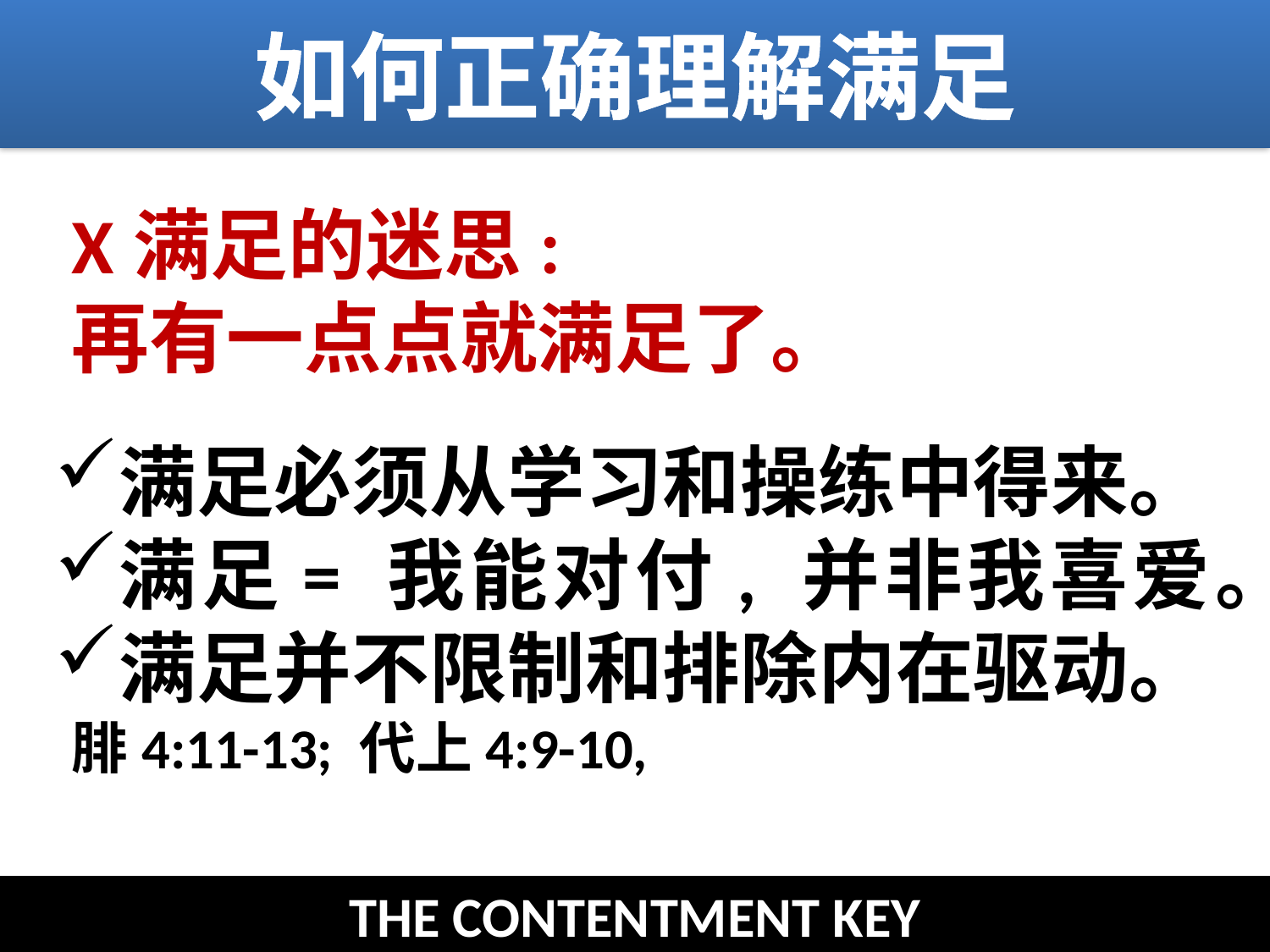

如何正确理解满足
X满足的迷思:
再有一点点就满足了。

满足必须从学习和操练中得来。
满足= 我能对付, 并非我喜爱。
满足并不限制和排除内在驱动。
腓4:11-13; 代上4:9-10,

THE CONTENTMENT KEY